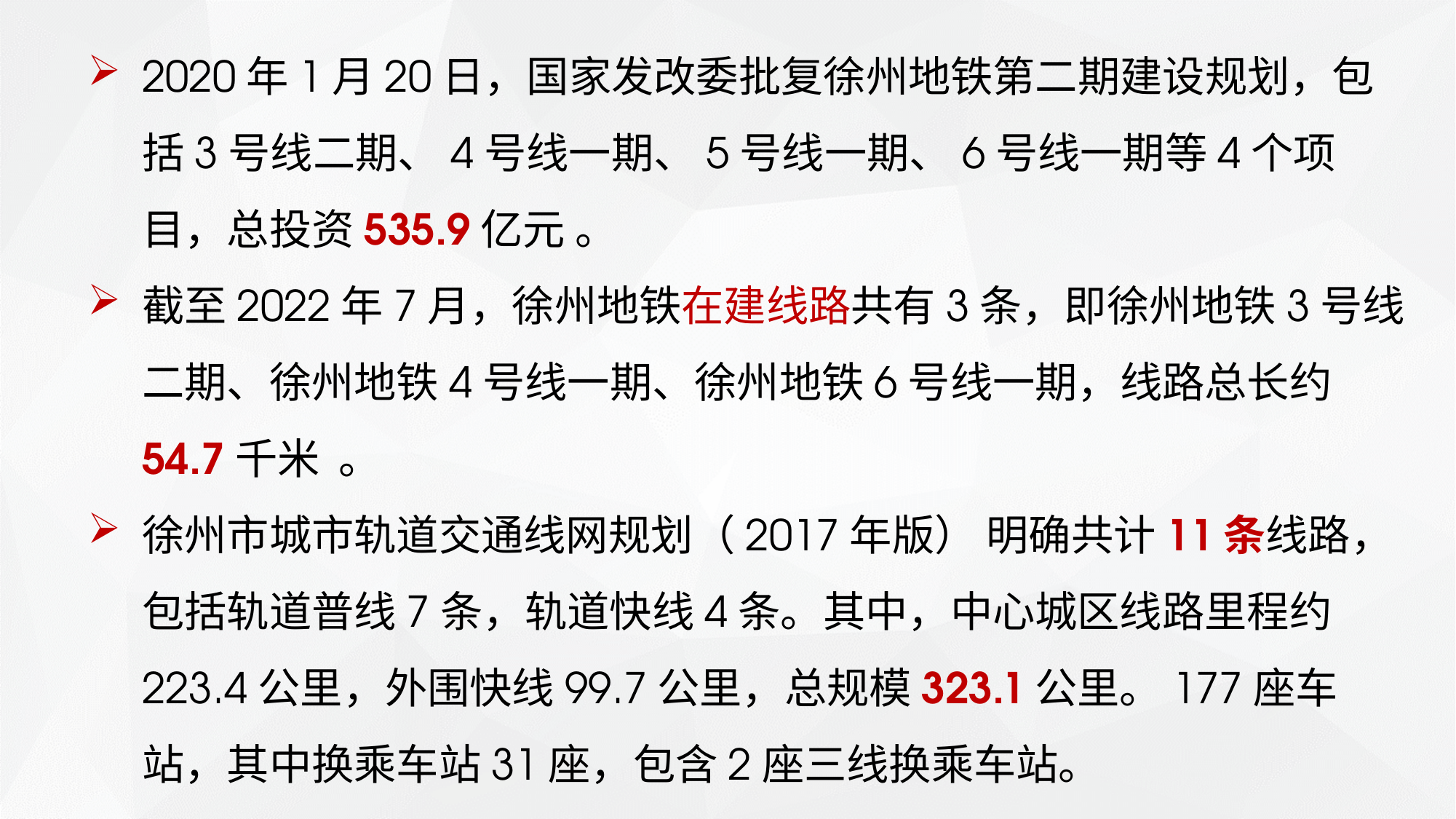

2020年1月20日，国家发改委批复徐州地铁第二期建设规划，包括3号线二期、4号线一期、5号线一期、6号线一期等4个项目，总投资535.9亿元 。
截至2022年7月，徐州地铁在建线路共有3条，即徐州地铁3号线二期、徐州地铁4号线一期、徐州地铁6号线一期，线路总长约54.7千米  。
徐州市城市轨道交通线网规划（2017年版） 明确共计11条线路，包括轨道普线7条，轨道快线4条。其中，中心城区线路里程约223.4公里，外围快线99.7公里，总规模323.1公里。177座车站，其中换乘车站31座，包含2座三线换乘车站。